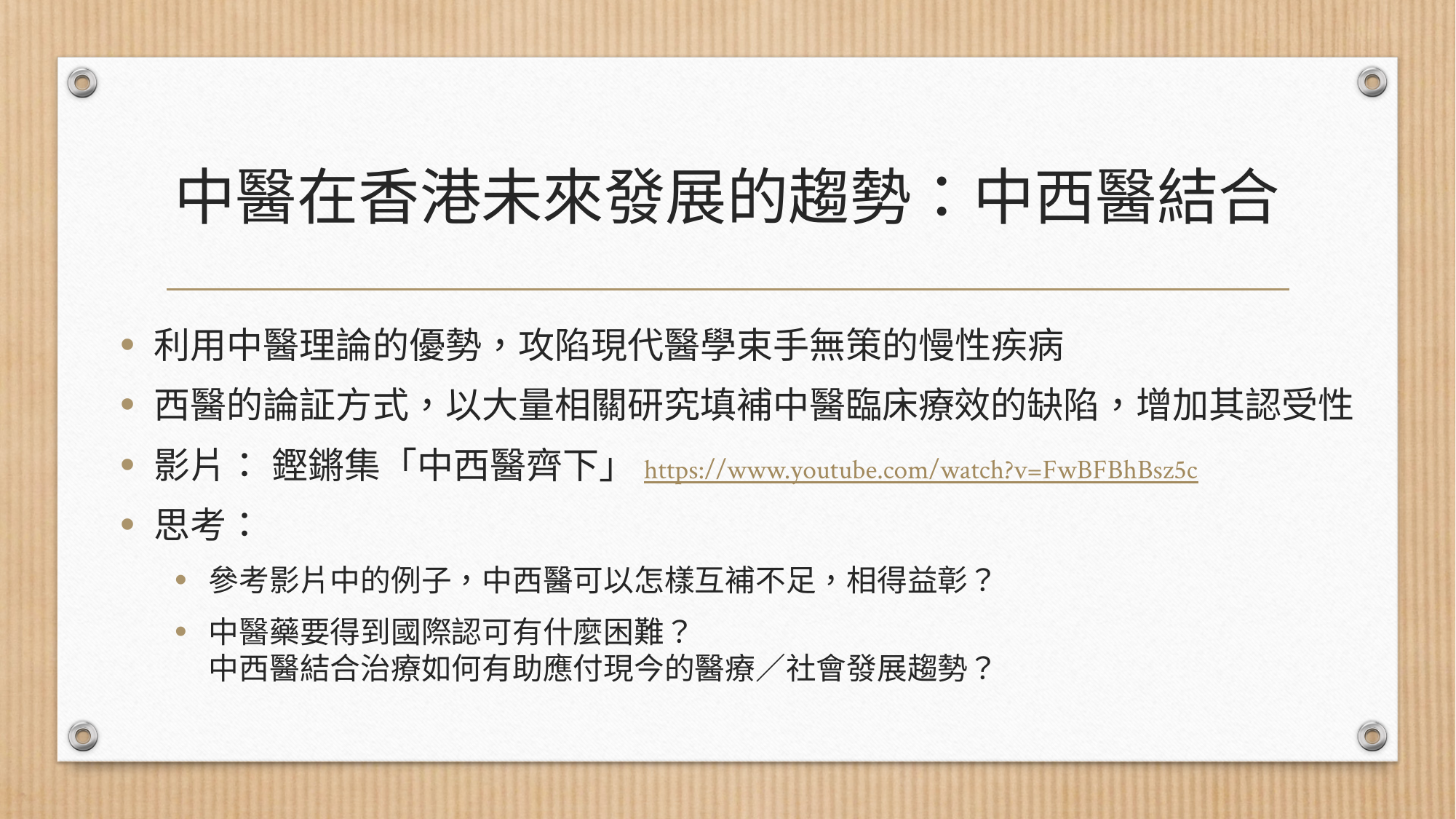

# 中醫在香港未來發展的趨勢：中西醫結合
利用中醫理論的優勢，攻陷現代醫學束手無策的慢性疾病
西醫的論証方式，以大量相關研究填補中醫臨床療效的缺陷，增加其認受性
影片： 鏗鏘集「中西醫齊下」https://www.youtube.com/watch?v=FwBFBhBsz5c
思考：
參考影片中的例子，中西醫可以怎樣互補不足，相得益彰？
中醫藥要得到國際認可有什麼困難？
中西醫結合治療如何有助應付現今的醫療／社會發展趨勢？